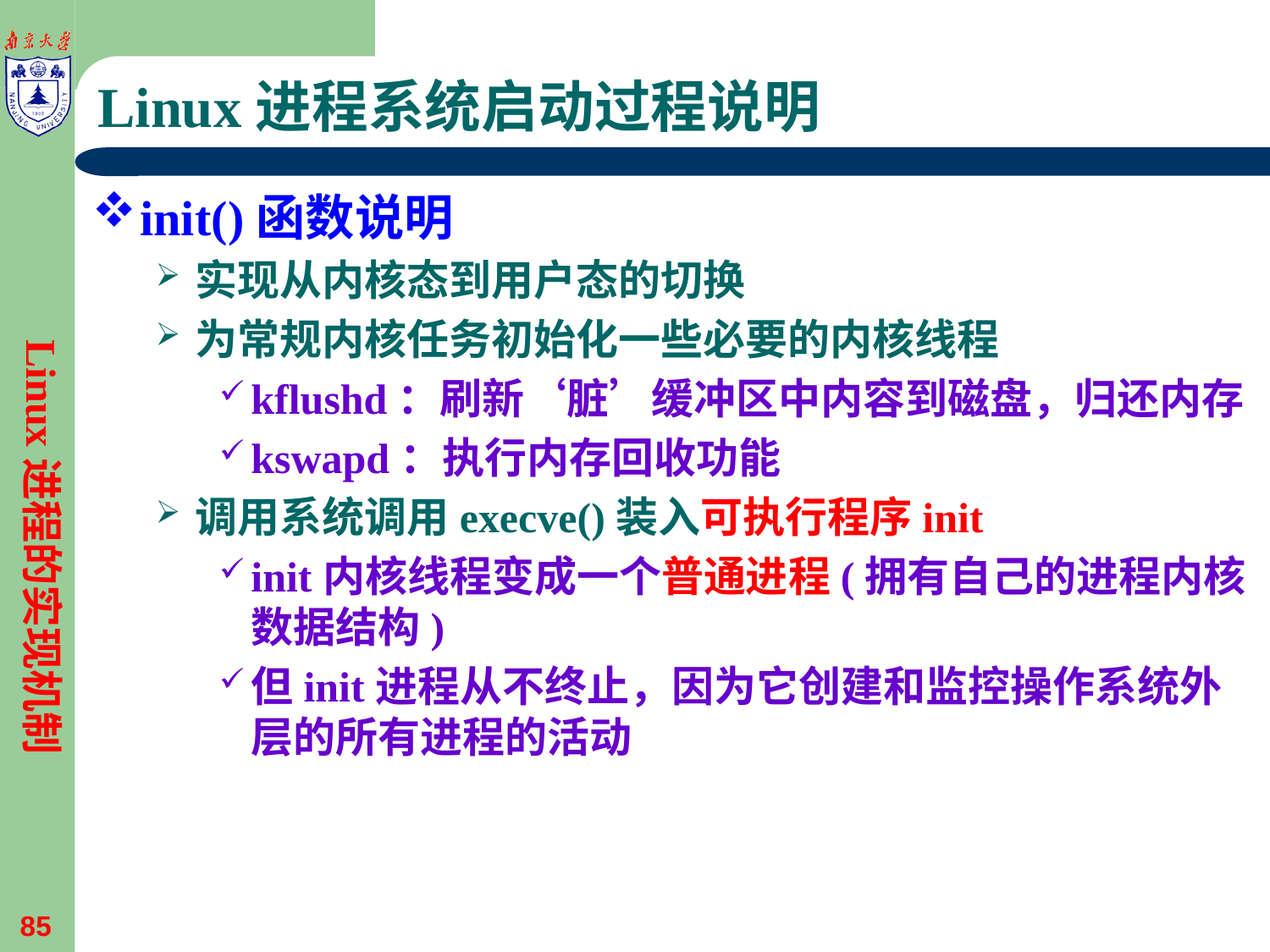

# Linux进程系统启动过程说明
init()函数说明
实现从内核态到用户态的切换
为常规内核任务初始化一些必要的内核线程
kflushd：刷新‘脏’缓冲区中内容到磁盘，归还内存
kswapd：执行内存回收功能
调用系统调用execve()装入可执行程序init
init内核线程变成一个普通进程(拥有自己的进程内核数据结构)
但init进程从不终止，因为它创建和监控操作系统外层的所有进程的活动
Linux进程的实现机制
85